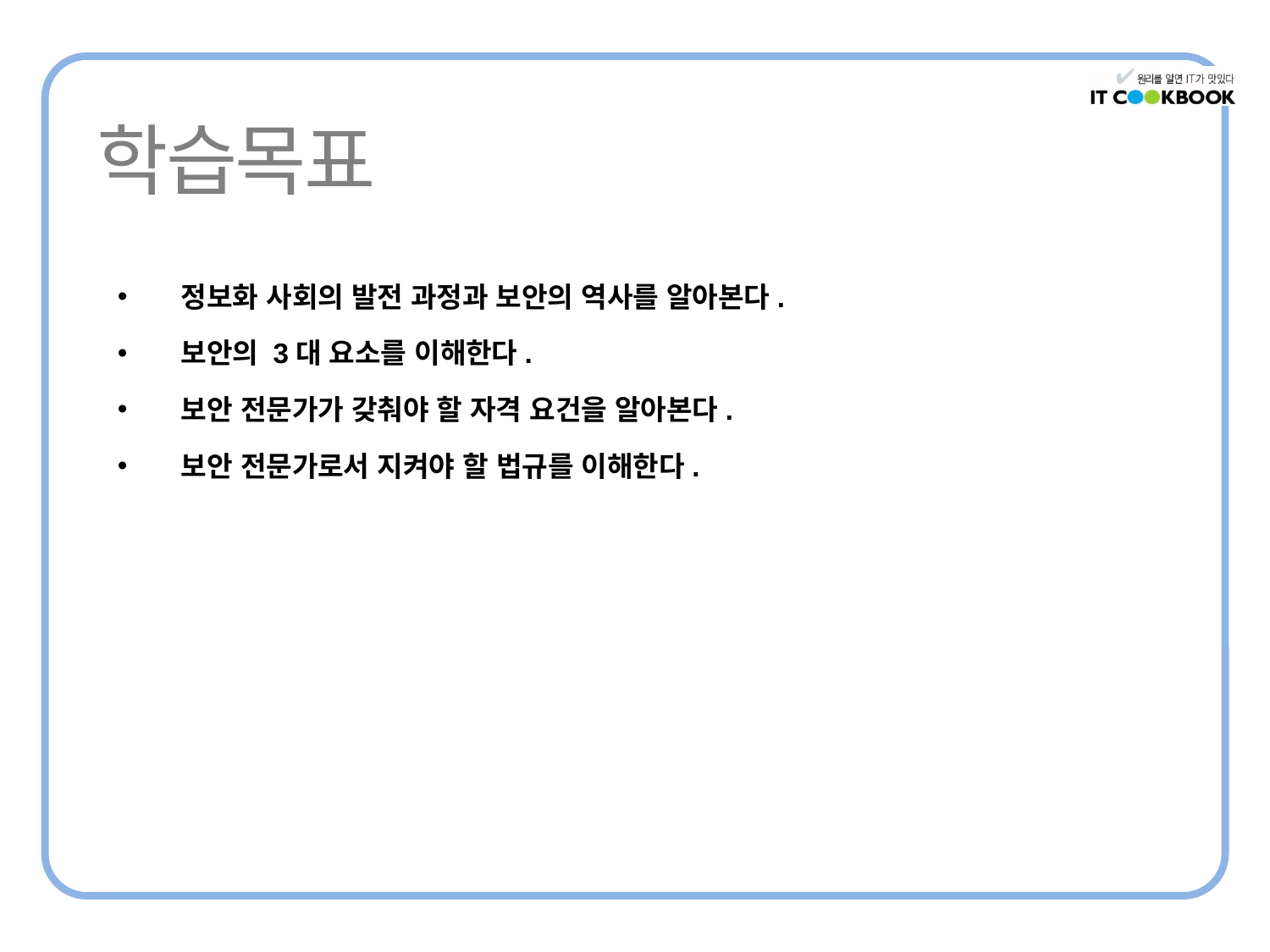

정보화 사회의 발전 과정과 보안의 역사를 알아본다.
보안의 3대 요소를 이해한다.
보안 전문가가 갖춰야 할 자격 요건을 알아본다.
보안 전문가로서 지켜야 할 법규를 이해한다.